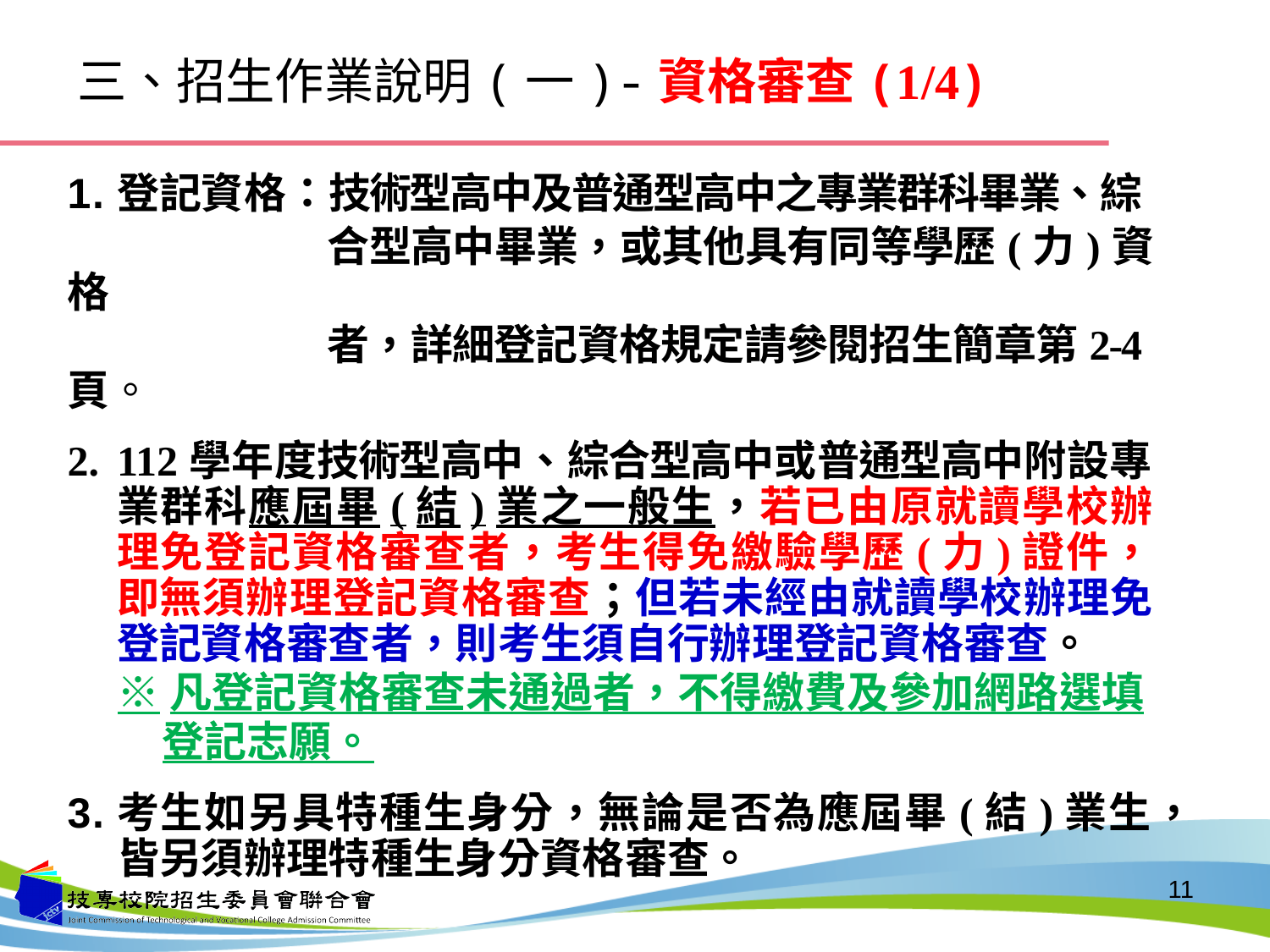

# 三、招生作業說明(一)-資格審查(1/4)
登記資格：技術型高中及普通型高中之專業群科畢業、綜
合型高中畢業，或其他具有同等學歷(力)資格
者，詳細登記資格規定請參閱招生簡章第2-4頁。
112學年度技術型高中、綜合型高中或普通型高中附設專業群科應屆畢(結)業之一般生，若已由原就讀學校辦理免登記資格審查者，考生得免繳驗學歷(力)證件，即無須辦理登記資格審查；但若未經由就讀學校辦理免登記資格審查者，則考生須自行辦理登記資格審查。
※凡登記資格審查未通過者，不得繳費及參加網路選填
登記志願。
考生如另具特種生身分，無論是否為應屆畢(結)業生，皆另須辦理特種生身分資格審查。
11